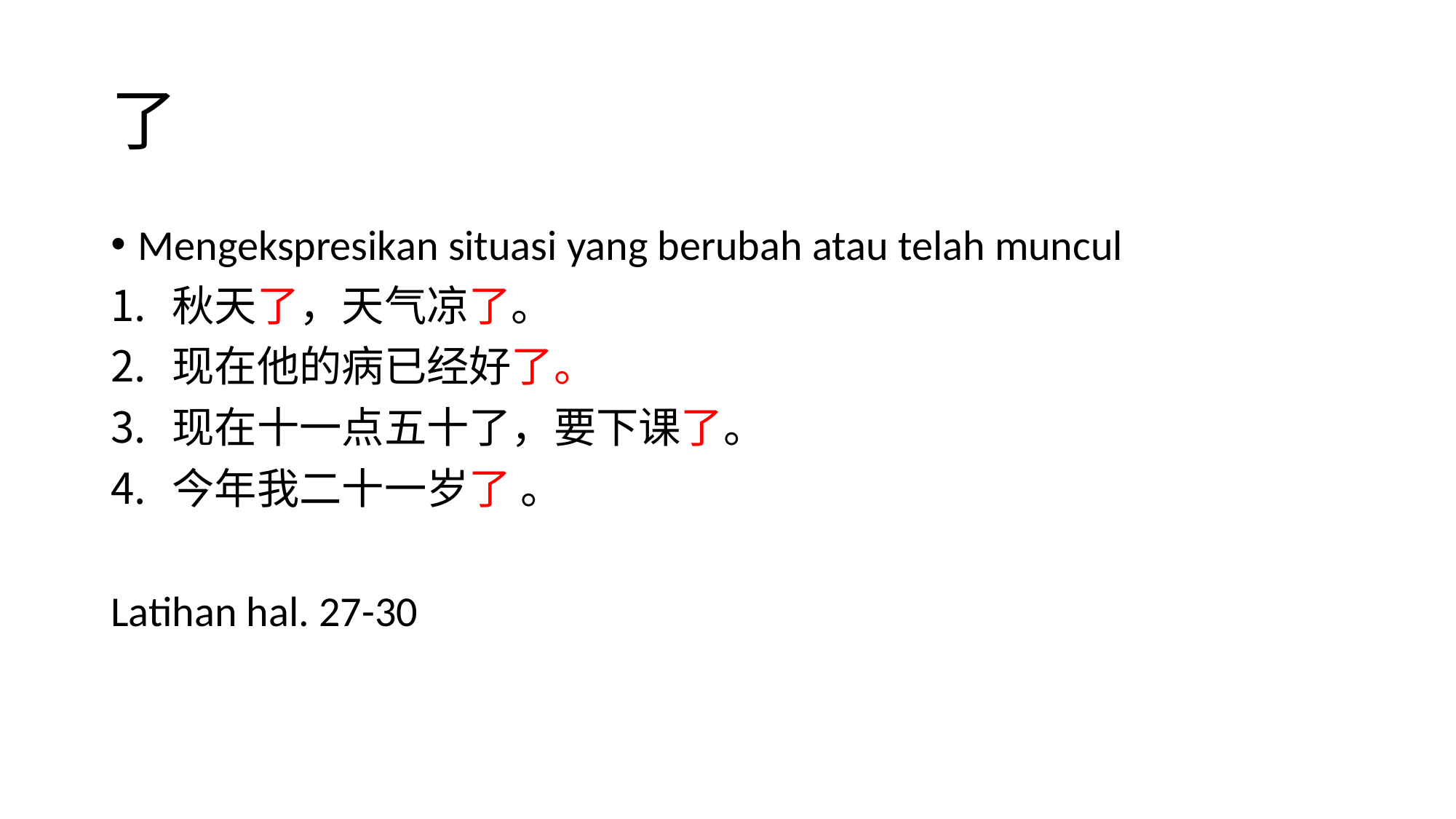

# 了
Mengekspresikan situasi yang berubah atau telah muncul
秋天了，天气凉了。
现在他的病已经好了。
现在十一点五十了，要下课了。
今年我二十一岁了 。

Latihan hal. 27-30